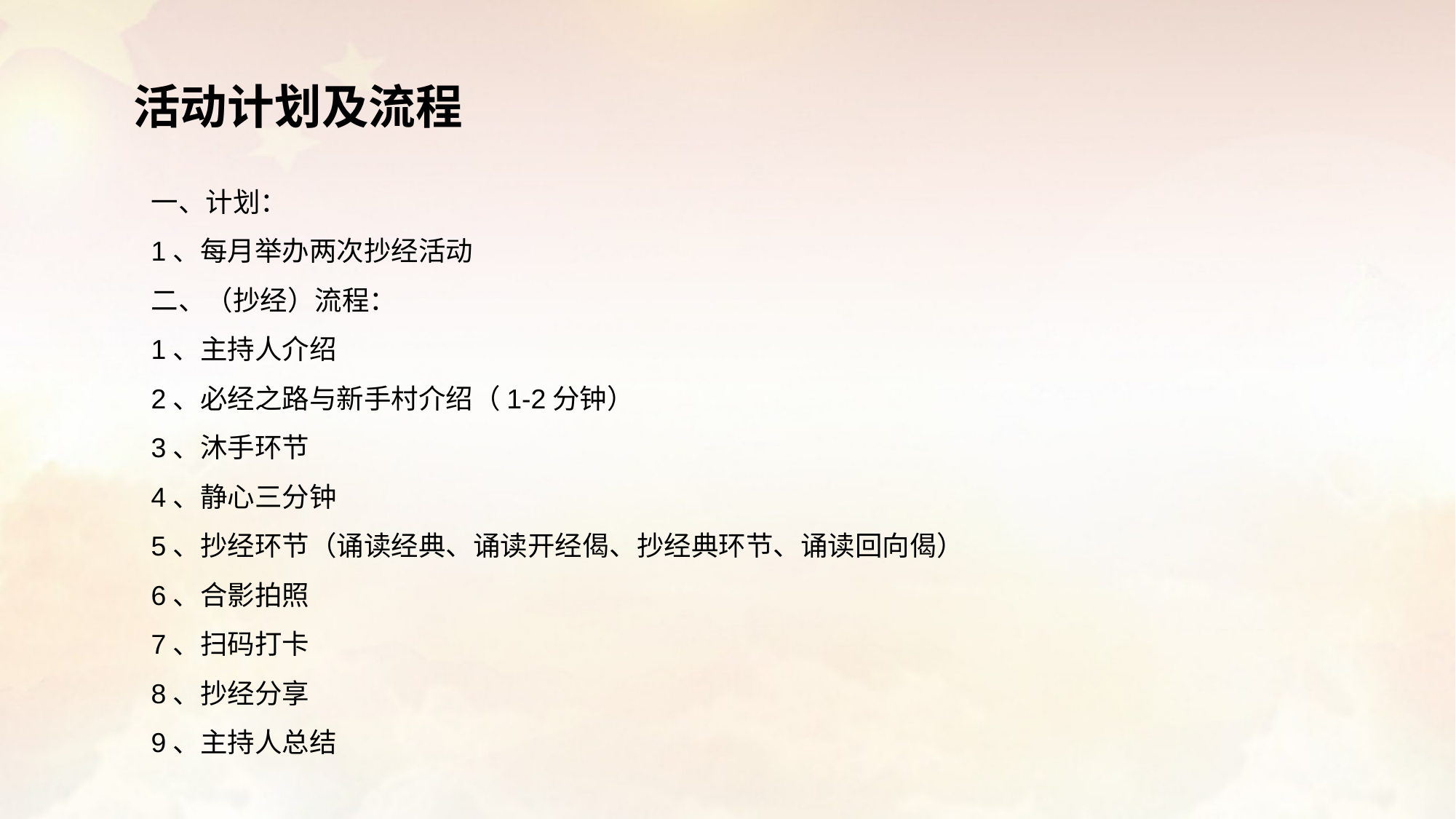

# 活动计划及流程
一、计划：
1、每月举办两次抄经活动
二、（抄经）流程：
1、主持人介绍
2、必经之路与新手村介绍（1-2分钟）
3、沐手环节
4、静心三分钟
5、抄经环节（诵读经典、诵读开经偈、抄经典环节、诵读回向偈）
6、合影拍照
7、扫码打卡
8、抄经分享
9、主持人总结